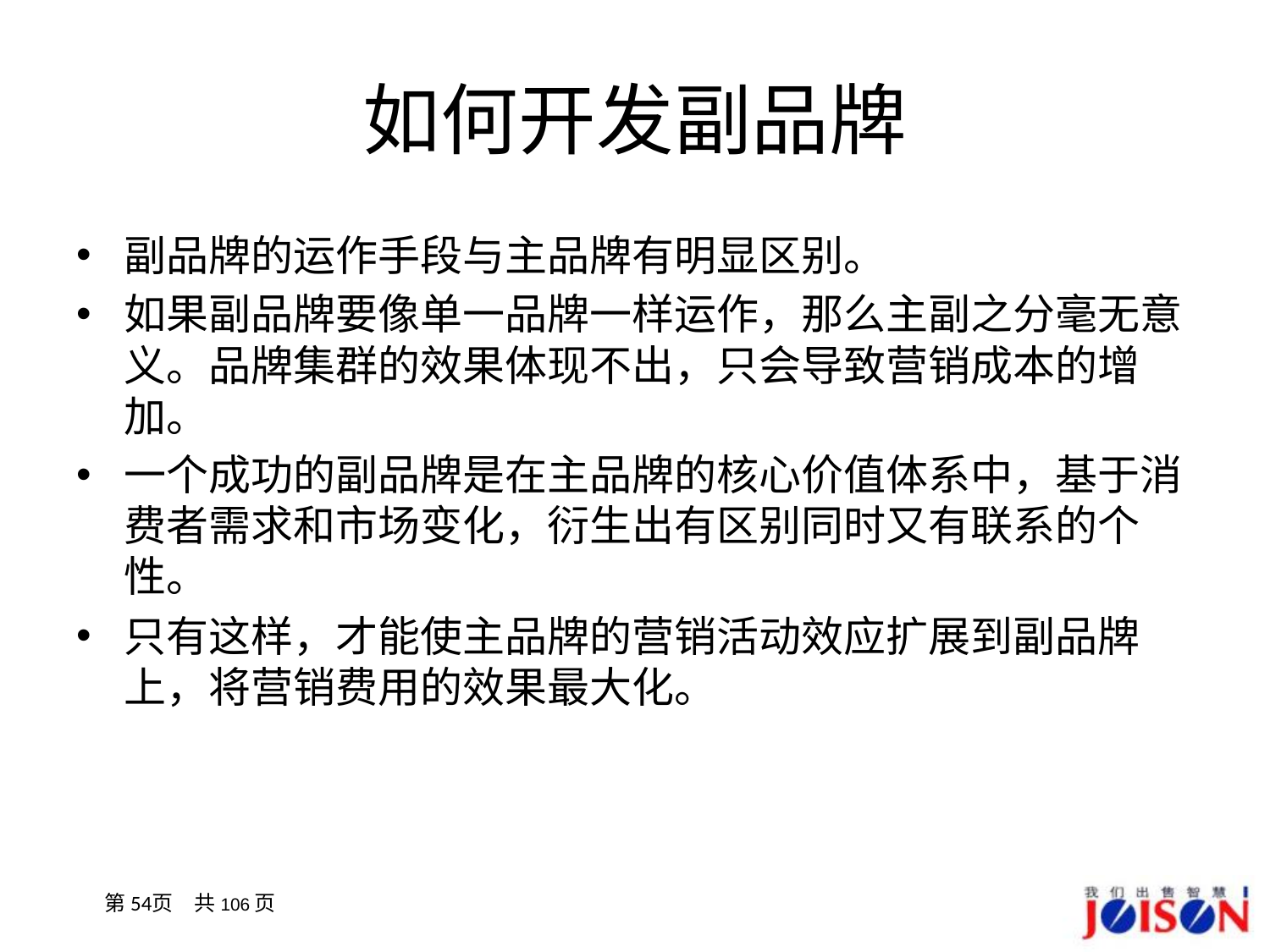

# 如何开发副品牌
副品牌的运作手段与主品牌有明显区别。
如果副品牌要像单一品牌一样运作，那么主副之分毫无意义。品牌集群的效果体现不出，只会导致营销成本的增加。
一个成功的副品牌是在主品牌的核心价值体系中，基于消费者需求和市场变化，衍生出有区别同时又有联系的个性。
只有这样，才能使主品牌的营销活动效应扩展到副品牌上，将营销费用的效果最大化。